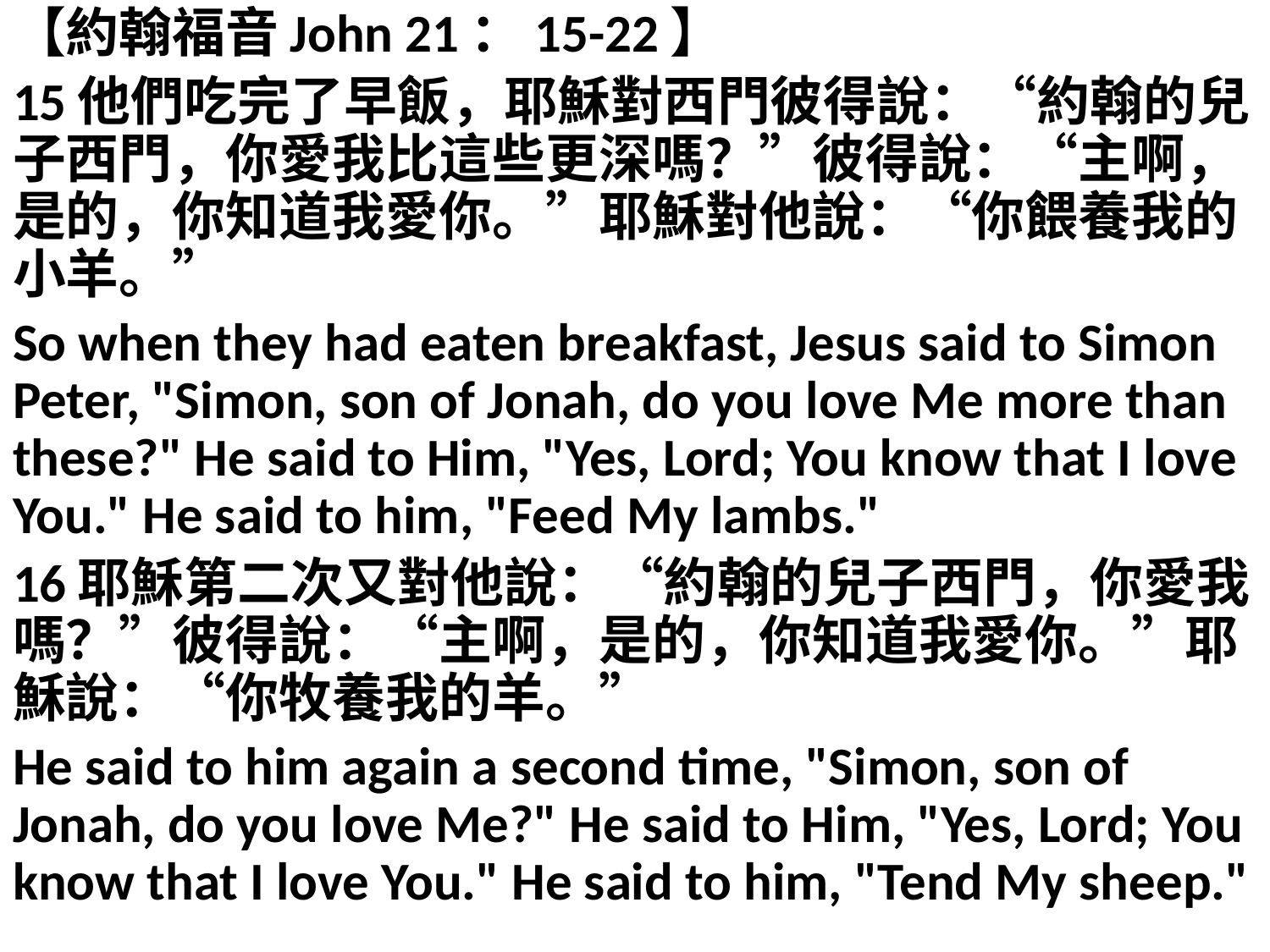

【約翰福音John 21：15-22】
15他們吃完了早飯，耶穌對西門彼得說：“約翰的兒子西門，你愛我比這些更深嗎？”彼得說：“主啊，是的，你知道我愛你。”耶穌對他說：“你餵養我的小羊。”
So when they had eaten breakfast, Jesus said to Simon Peter, "Simon, son of Jonah, do you love Me more than these?" He said to Him, "Yes, Lord; You know that I love You." He said to him, "Feed My lambs."
16耶穌第二次又對他說：“約翰的兒子西門，你愛我嗎？”彼得說：“主啊，是的，你知道我愛你。”耶穌說：“你牧養我的羊。”
He said to him again a second time, "Simon, son of Jonah, do you love Me?" He said to Him, "Yes, Lord; You know that I love You." He said to him, "Tend My sheep."